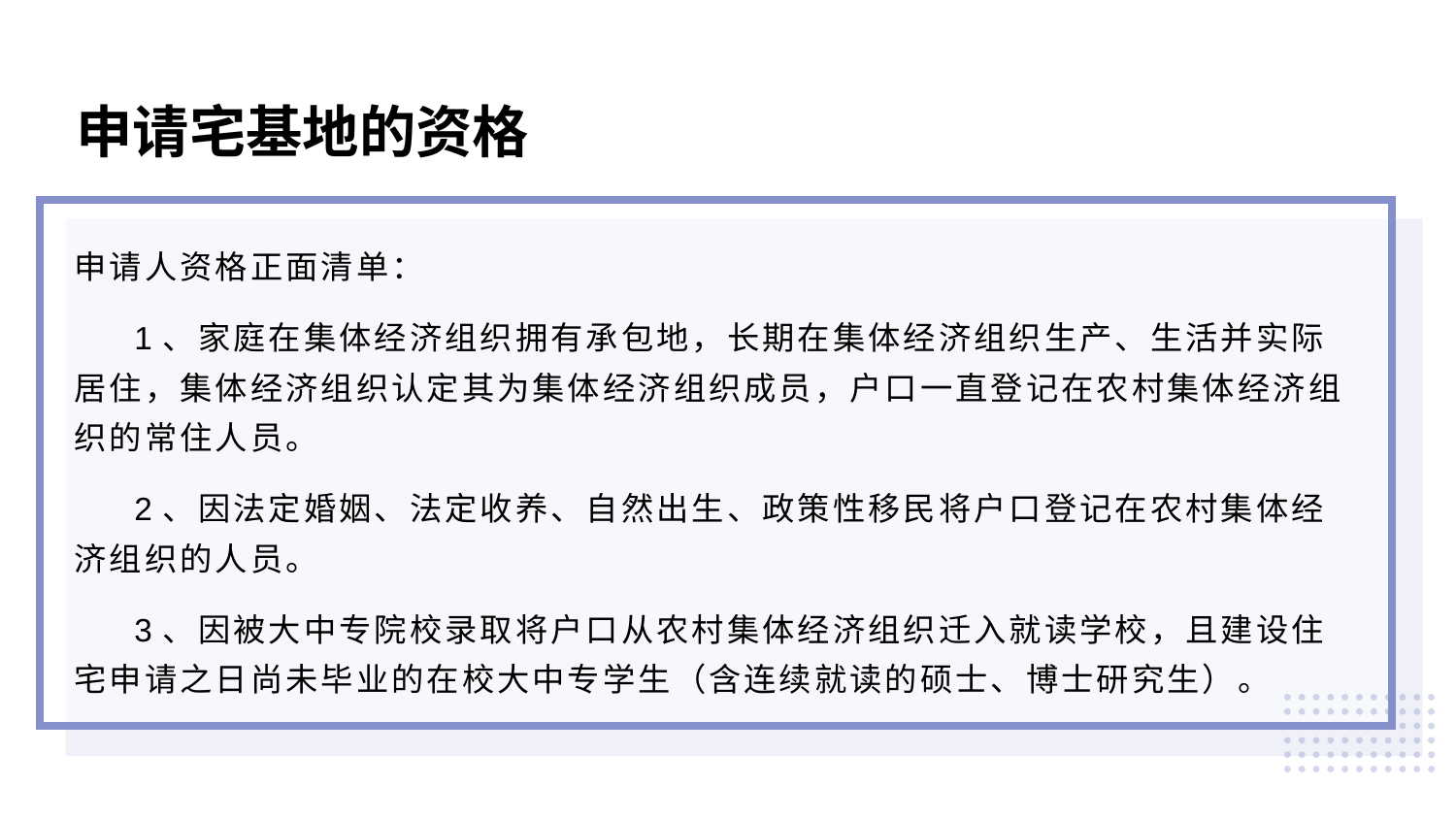

申请宅基地的资格

申请人资格正面清单：
     1、家庭在集体经济组织拥有承包地，长期在集体经济组织生产、生活并实际居住，集体经济组织认定其为集体经济组织成员，户口一直登记在农村集体经济组织的常住人员。
     2、因法定婚姻、法定收养、自然出生、政策性移民将户口登记在农村集体经济组织的人员。
     3、因被大中专院校录取将户口从农村集体经济组织迁入就读学校，且建设住宅申请之日尚未毕业的在校大中专学生（含连续就读的硕士、博士研究生）。